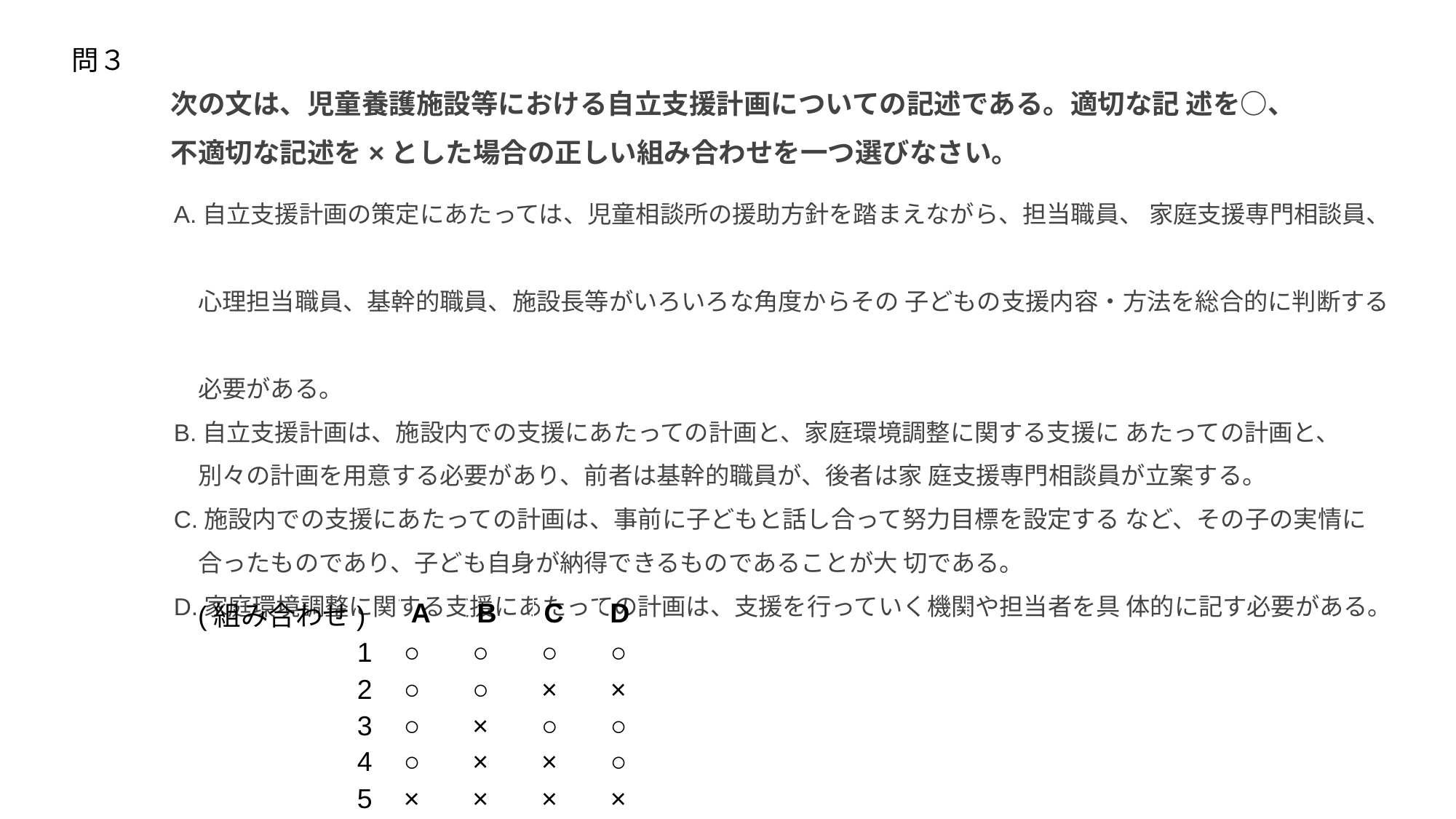

問３
次の文は、児童養護施設等における自立支援計画についての記述である。適切な記 述を○、不適切な記述を×とした場合の正しい組み合わせを一つ選びなさい。
A.自立支援計画の策定にあたっては、児童相談所の援助方針を踏まえながら、担当職員、 家庭支援専門相談員、
　心理担当職員、基幹的職員、施設長等がいろいろな角度からその 子どもの支援内容・方法を総合的に判断する
　必要がある。
B.自立支援計画は、施設内での支援にあたっての計画と、家庭環境調整に関する支援に あたっての計画と、
　別々の計画を用意する必要があり、前者は基幹的職員が、後者は家 庭支援専門相談員が立案する。
C.施設内での支援にあたっての計画は、事前に子どもと話し合って努力目標を設定する など、その子の実情に
　合ったものであり、子ども自身が納得できるものであることが大 切である。
D.家庭環境調整に関する支援にあたっての計画は、支援を行っていく機関や担当者を具 体的に記す必要がある。
| A | B | C | D |  |
| --- | --- | --- | --- | --- |
(組み合わせ)
| 1 | ○ | ○ | ○ | ○ |
| --- | --- | --- | --- | --- |
| 2 | ○ | ○ | × | × |
| 3 | ○ | × | ○ | ○ |
| 4 | ○ | × | × | ○ |
| 5 | × | × | × | × |